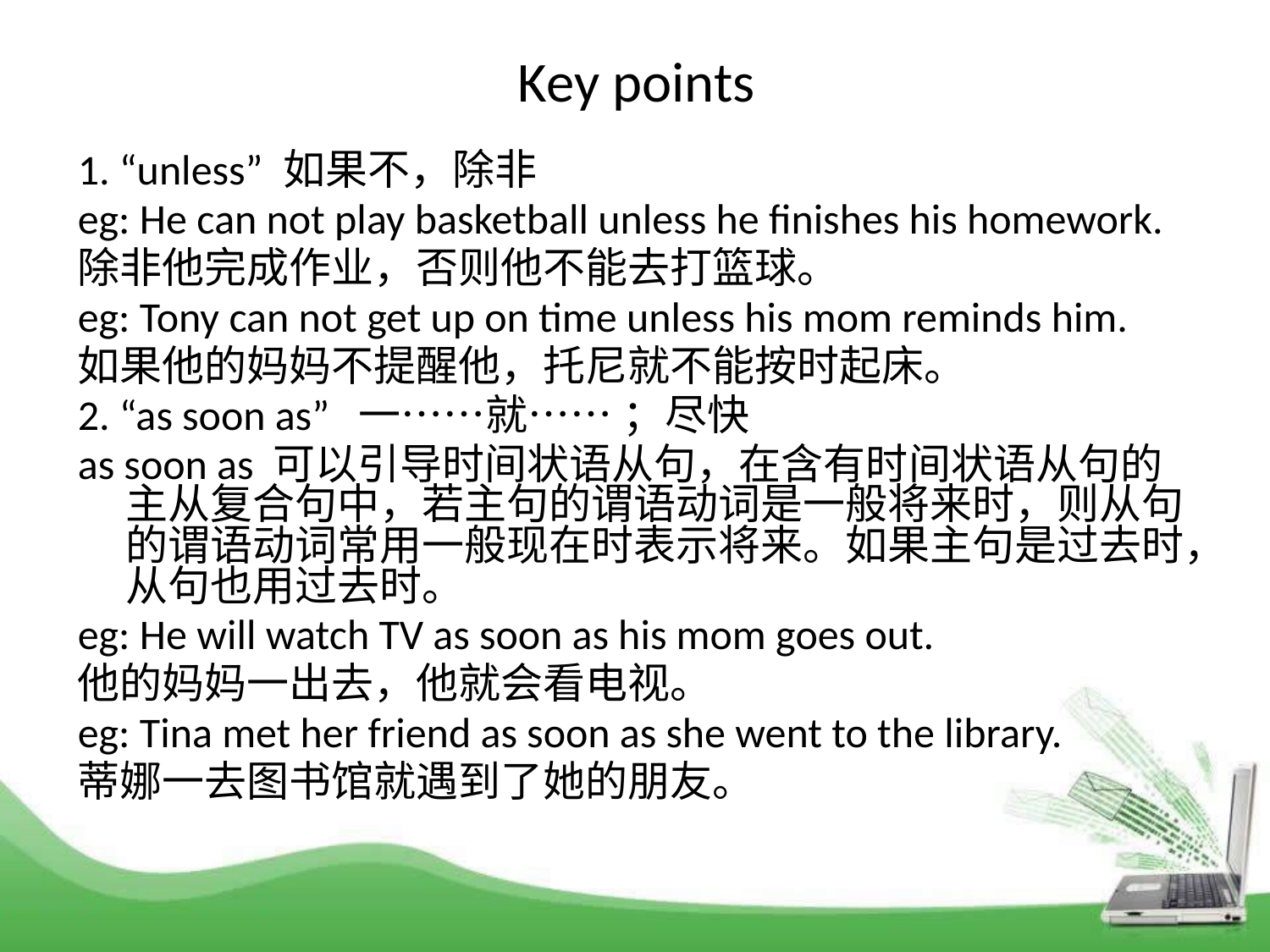

Key points
1. “unless” 如果不，除非
eg: He can not play basketball unless he finishes his homework.
除非他完成作业，否则他不能去打篮球。
eg: Tony can not get up on time unless his mom reminds him.
如果他的妈妈不提醒他，托尼就不能按时起床。
2. “as soon as”  一……就…… ；尽快
as soon as 可以引导时间状语从句，在含有时间状语从句的主从复合句中，若主句的谓语动词是一般将来时，则从句的谓语动词常用一般现在时表示将来。如果主句是过去时，从句也用过去时。
eg: He will watch TV as soon as his mom goes out.
他的妈妈一出去，他就会看电视。
eg: Tina met her friend as soon as she went to the library.
蒂娜一去图书馆就遇到了她的朋友。